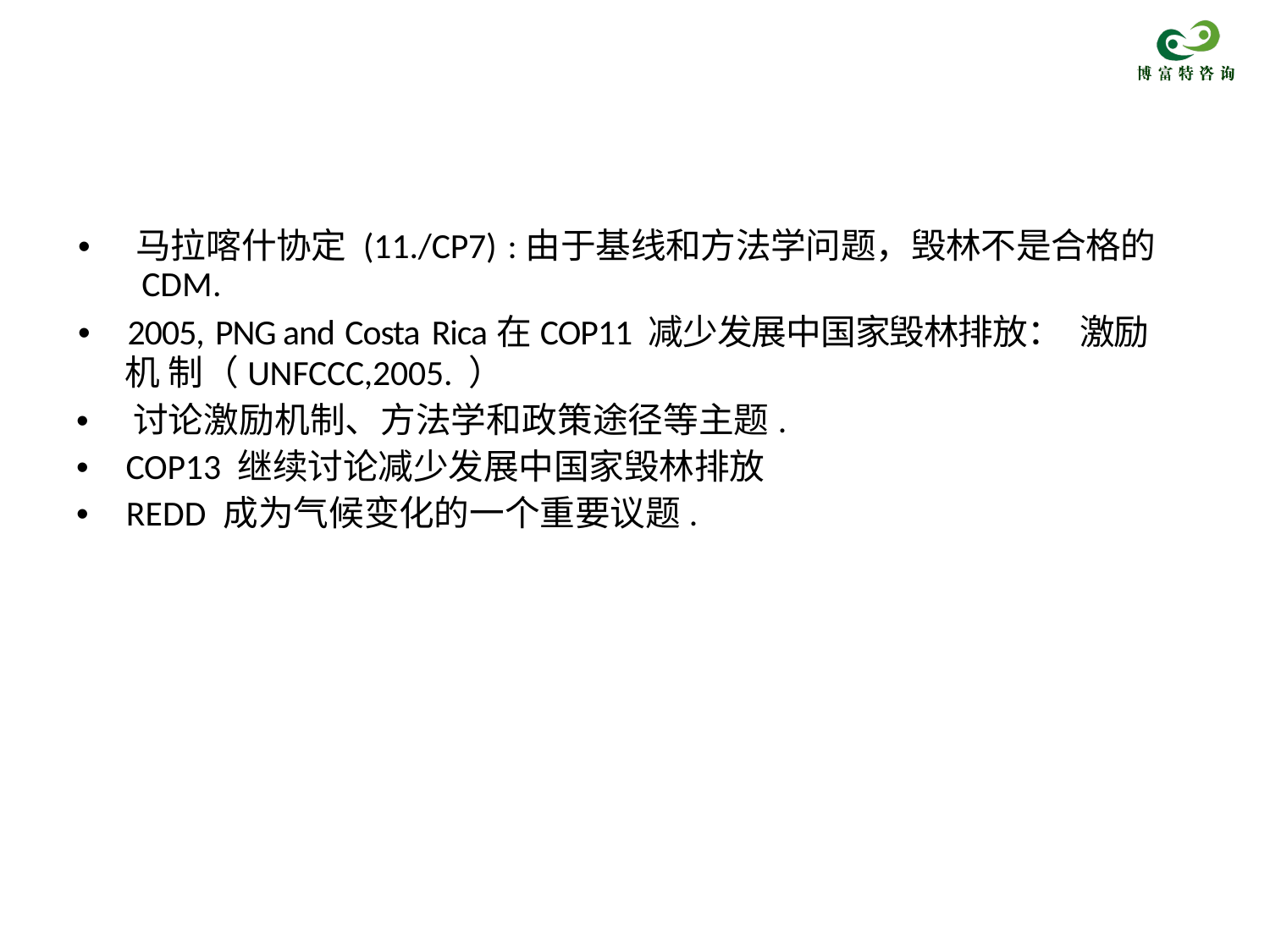

REDD背景

•   马拉喀什协定 (11./CP7) :由于基线和方法学问题，毁林不是合格的  CDM.
•   2005, PNG and Costa Rica在COP11 减少发展中国家毁林排放： 激励机 制（UNFCCC,2005. ）
•   讨论激励机制、方法学和政策途径等主题.
•   COP13 继续讨论减少发展中国家毁林排放
•   REDD 成为气候变化的一个重要议题.